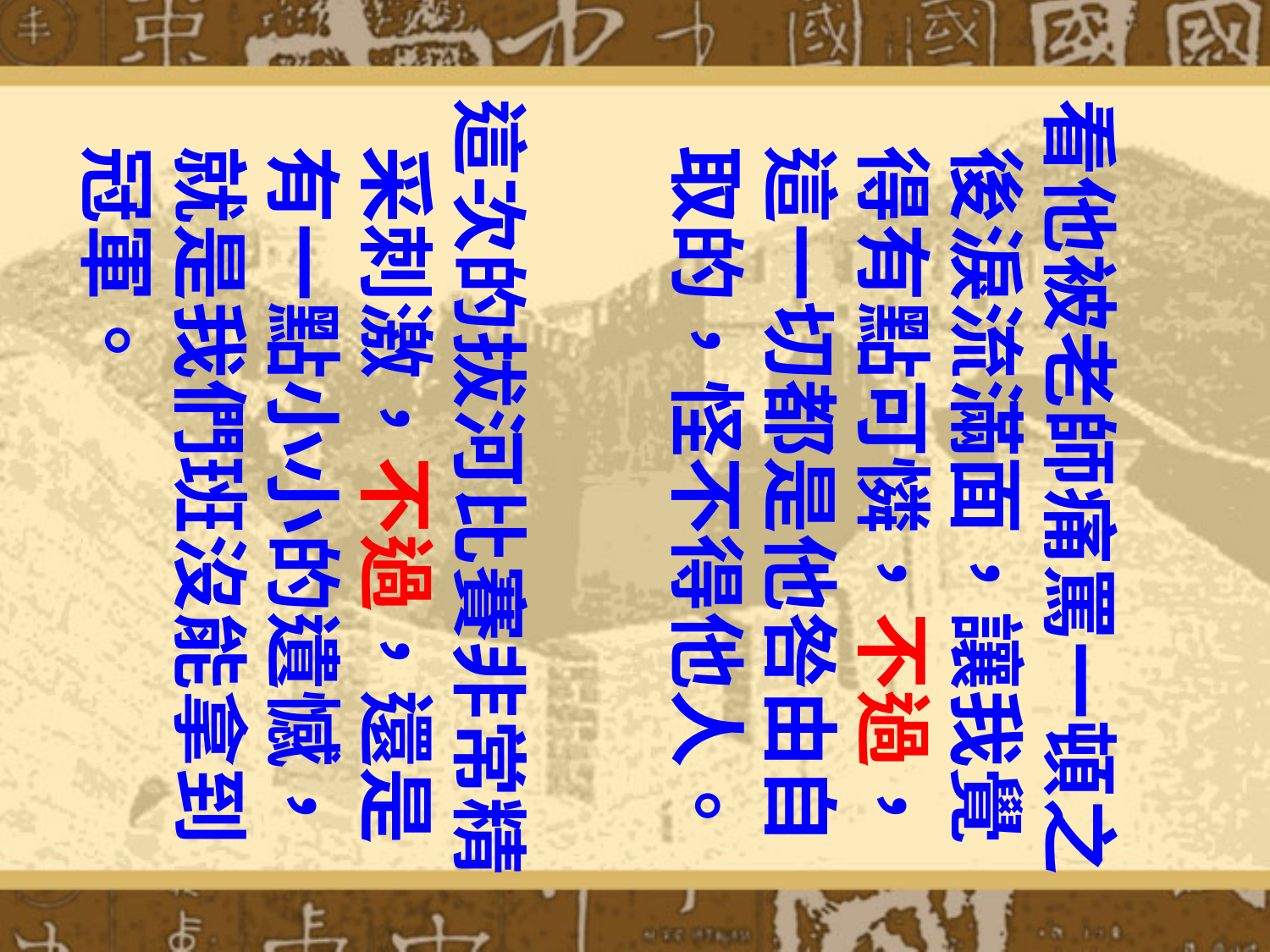

這次的拔河比賽非常精采刺激，不過，還是有一點小小的遺憾，就是我們班沒能拿到冠軍。
看他被老師痛罵一頓之後淚流滿面，讓我覺得有點可憐，不過，這一切都是他咎由自取的，怪不得他人。